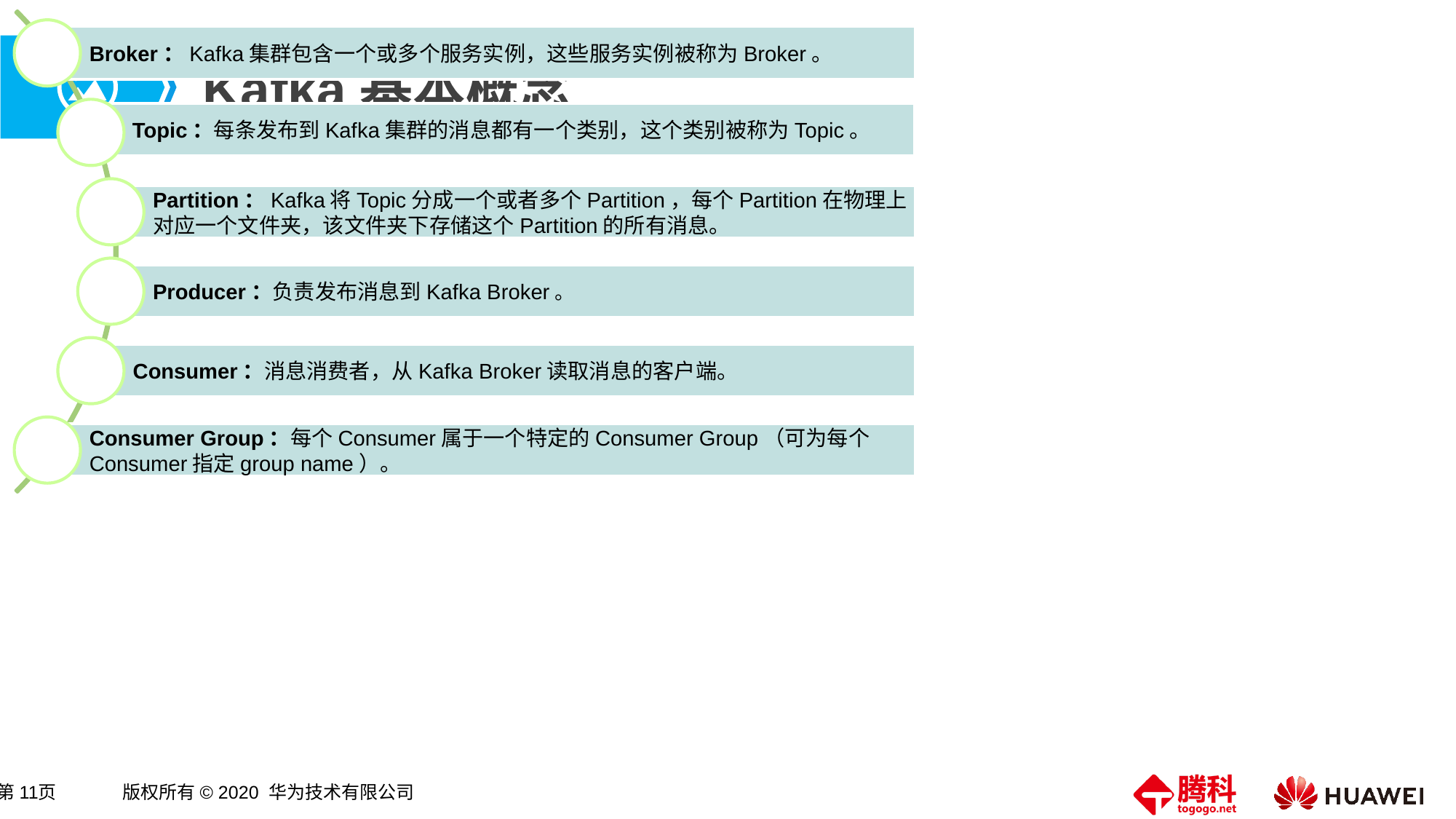

# Kafka基本概念
Broker：Kafka集群包含一个或多个服务实例，这些服务实例被称为Broker。
Topic：每条发布到Kafka集群的消息都有一个类别，这个类别被称为Topic。
Partition：Kafka将Topic分成一个或者多个Partition，每个Partition在物理上对应一个文件夹，该文件夹下存储这个Partition的所有消息。
Producer：负责发布消息到Kafka Broker。
Consumer：消息消费者，从Kafka Broker读取消息的客户端。
Consumer Group：每个Consumer属于一个特定的Consumer Group（可为每个Consumer指定group name）。